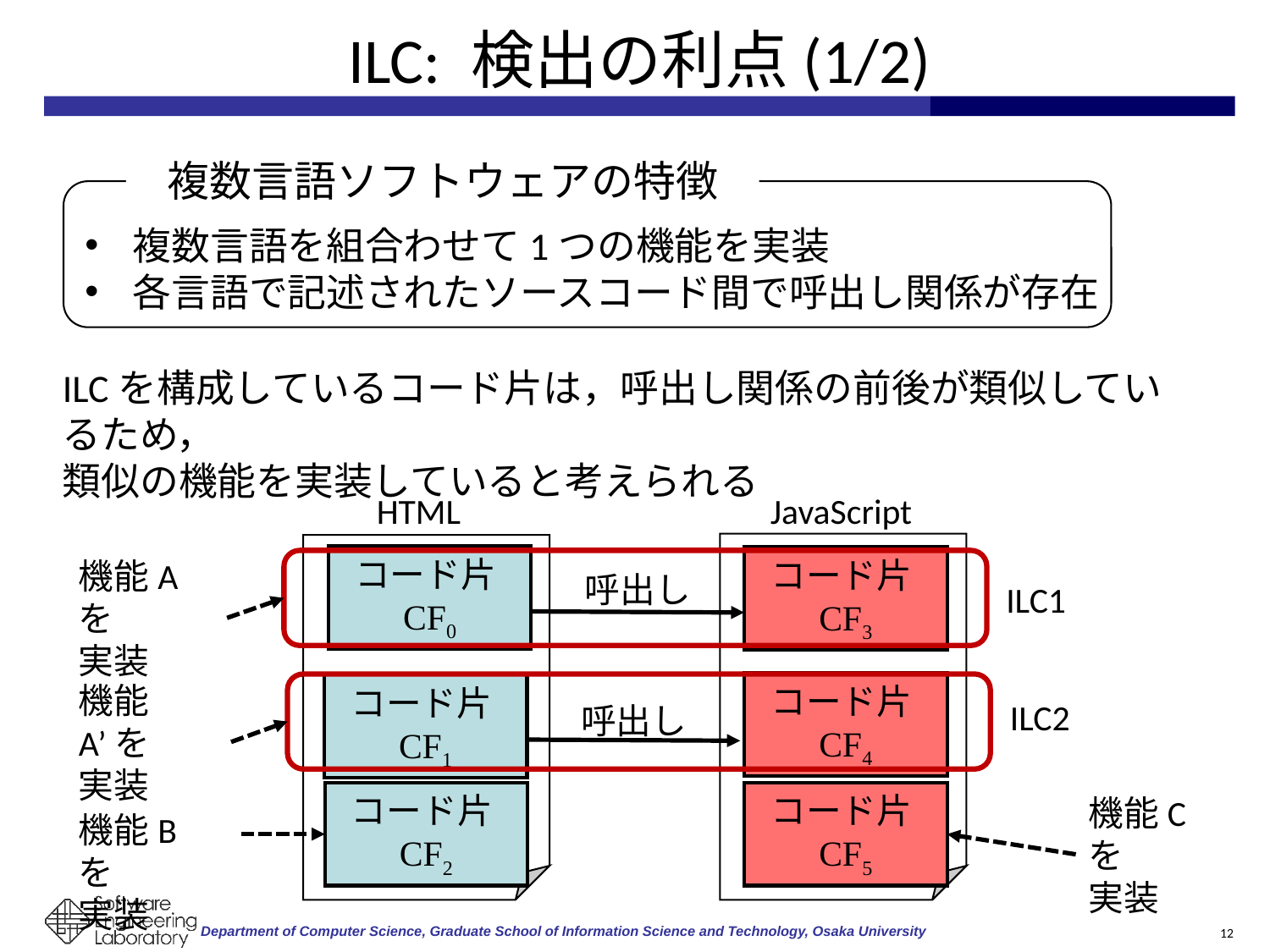

# ILC: 検出の利点(1/2)
複数言語ソフトウェアの特徴

複数言語を組合わせて1つの機能を実装
各言語で記述されたソースコード間で呼出し関係が存在
ILCを構成しているコード片は，呼出し関係の前後が類似しているため，
類似の機能を実装していると考えられる
HTML
JavaScript

機能Aを
実装

呼出し
コード片CF0
コード片CF3
ILC1
機能A’を
実装

ILC2
呼出し
コード片CF4
コード片CF1
機能Cを
実装
機能Bを
実装
コード片CF2
コード片CF5
12